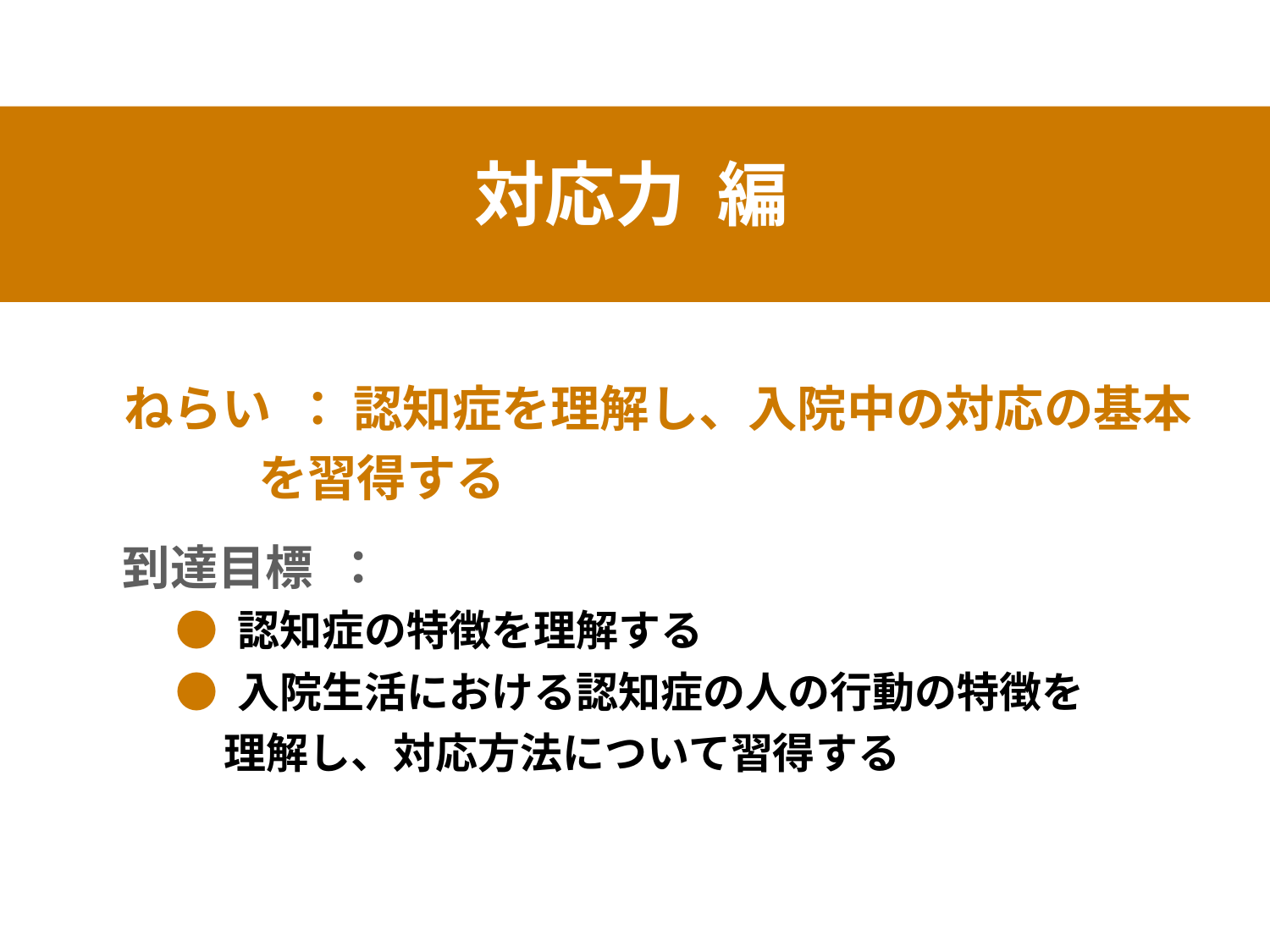

対応力  編
  ねらい　： 認知症を理解し、入院中の対応の基本
              を習得する
  到達目標　：
         ● 認知症の特徴を理解する
         ● 入院生活における認知症の人の行動の特徴を
             理解し、対応方法について習得する